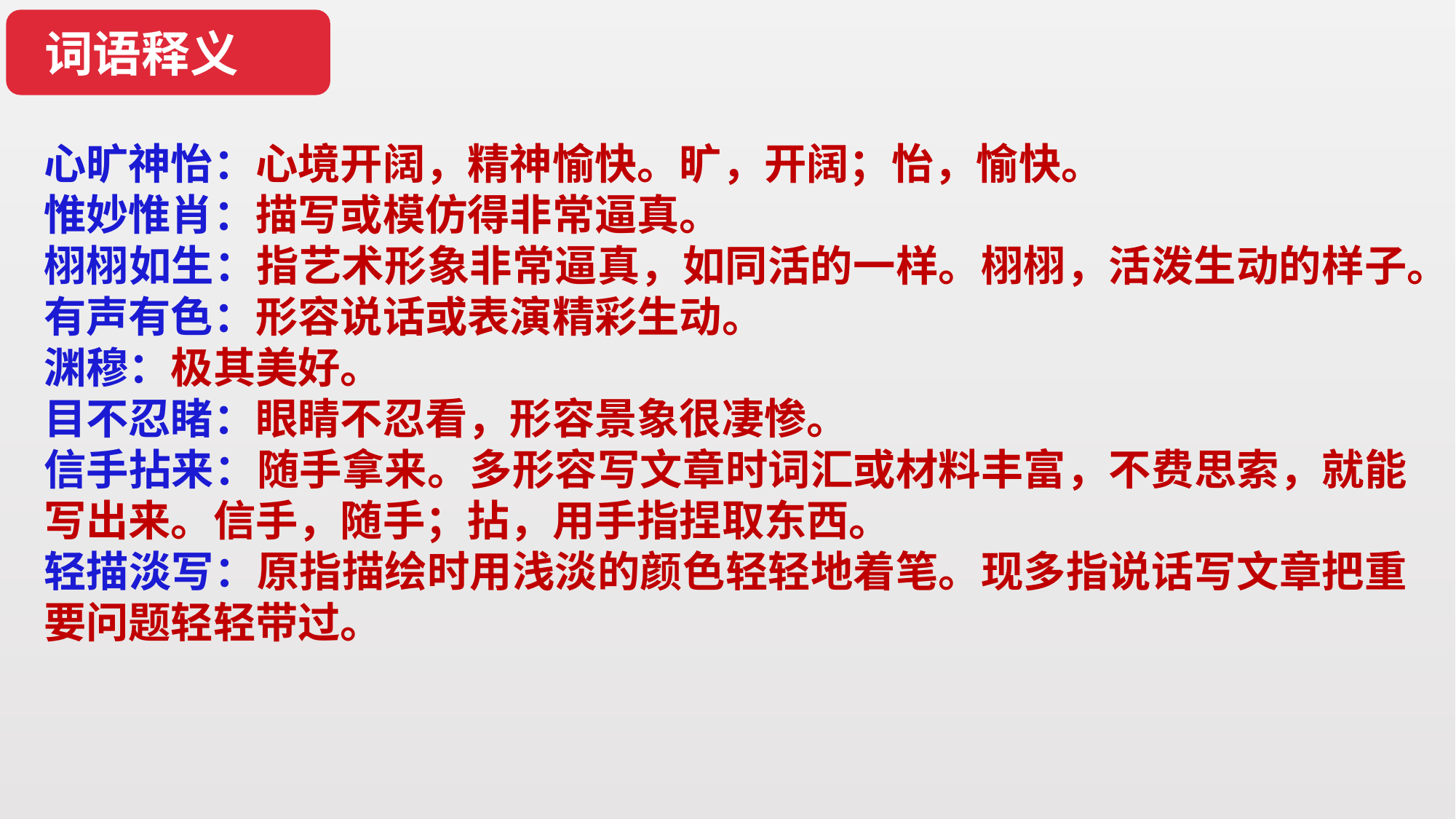

词语释义
心旷神怡：心境开阔，精神愉快。旷，开阔；怡，愉快。
惟妙惟肖：描写或模仿得非常逼真。
栩栩如生：指艺术形象非常逼真，如同活的一样。栩栩，活泼生动的样子。
有声有色：形容说话或表演精彩生动。
渊穆：极其美好。
目不忍睹：眼睛不忍看，形容景象很凄惨。
信手拈来：随手拿来。多形容写文章时词汇或材料丰富，不费思索，就能写出来。信手，随手；拈，用手指捏取东西。
轻描淡写：原指描绘时用浅淡的颜色轻轻地着笔。现多指说话写文章把重要问题轻轻带过。